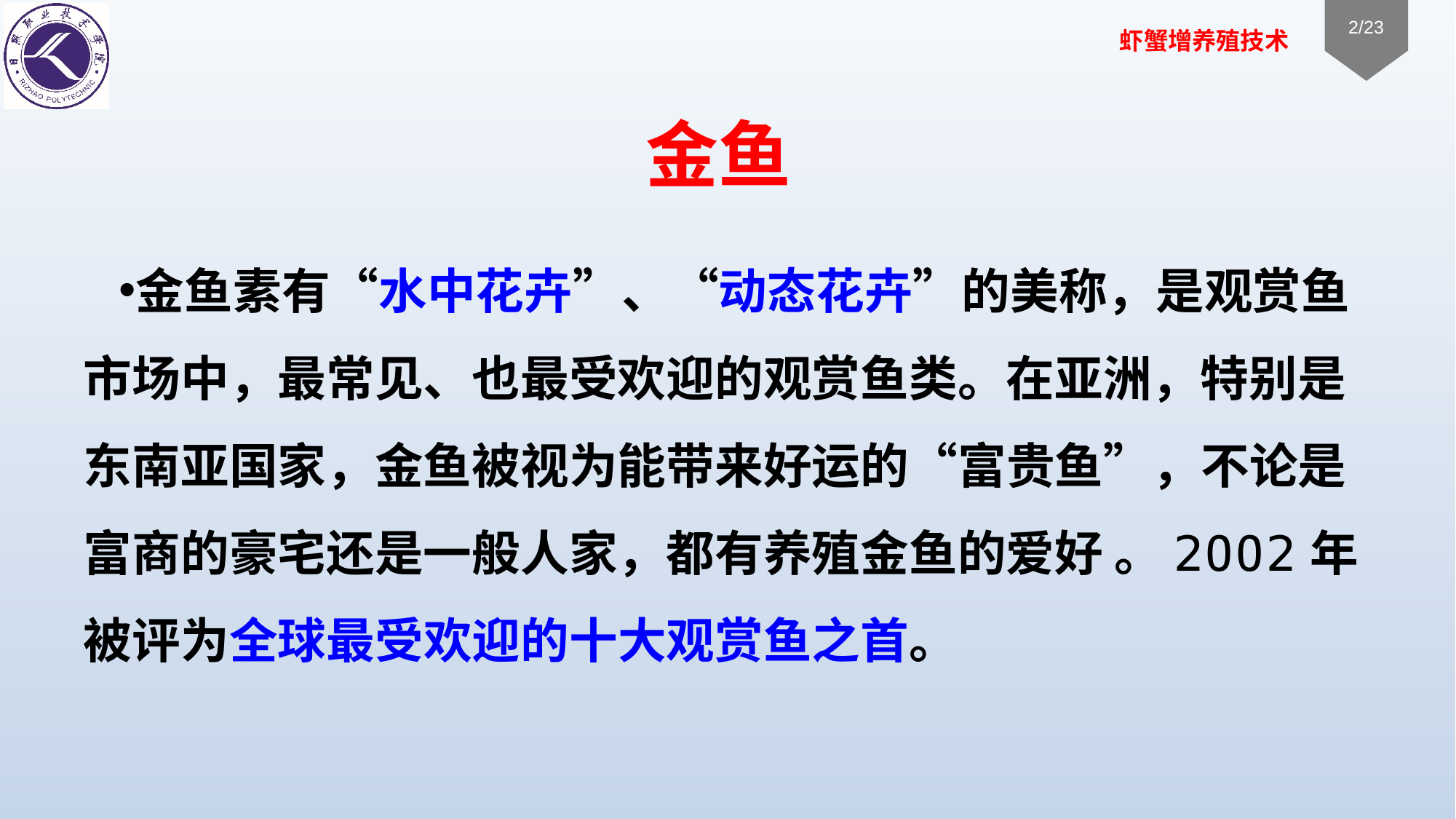

# 金鱼
金鱼素有“水中花卉”、“动态花卉”的美称，是观赏鱼市场中，最常见、也最受欢迎的观赏鱼类。在亚洲，特别是东南亚国家，金鱼被视为能带来好运的“富贵鱼”，不论是富商的豪宅还是一般人家，都有养殖金鱼的爱好 。2002年被评为全球最受欢迎的十大观赏鱼之首。